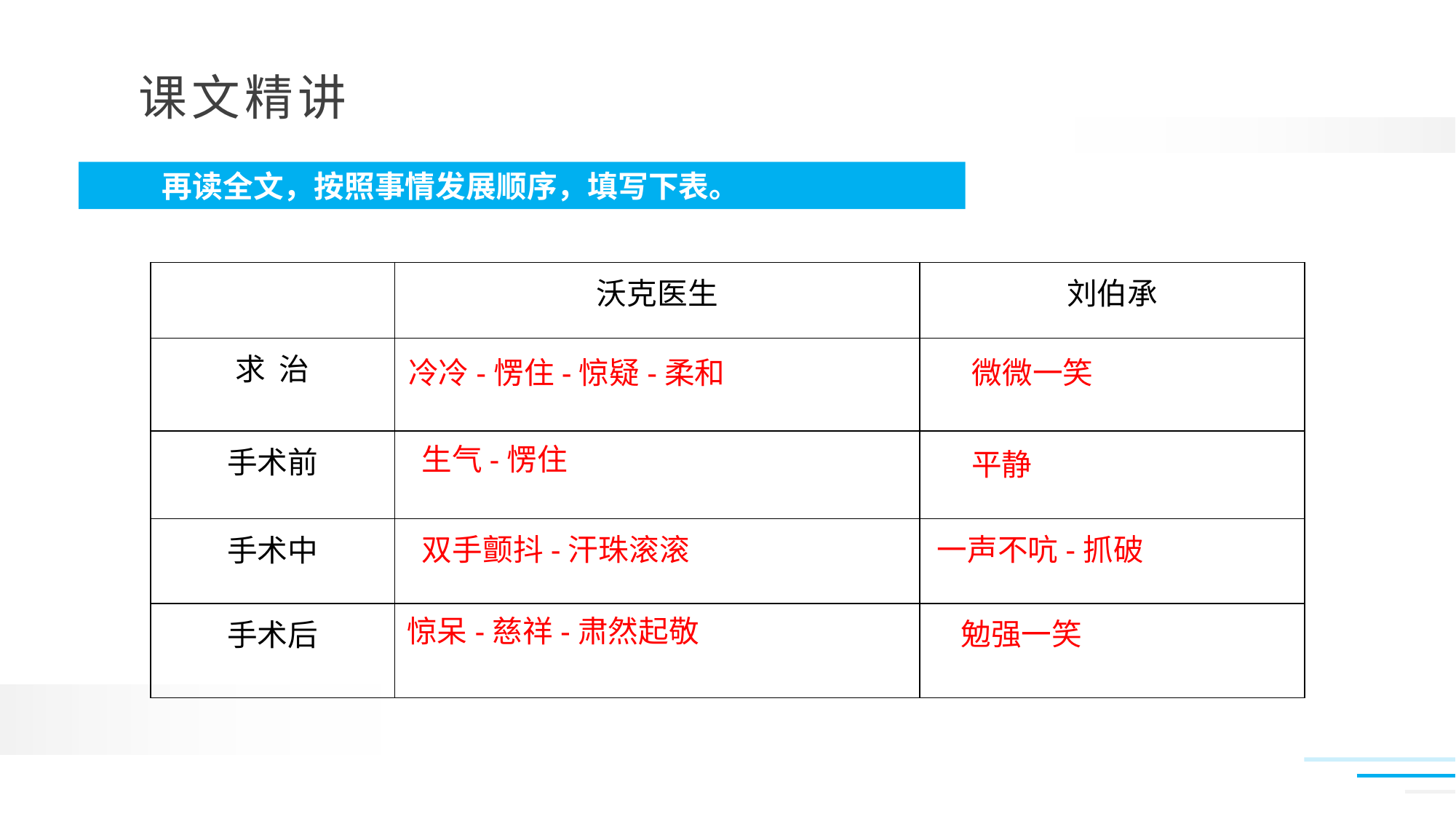

再读全文，按照事情发展顺序，填写下表。
|  | 沃克医生 | 刘伯承 |
| --- | --- | --- |
| 求 治 |  |  |
| 手术前 |  |  |
| 手术中 |  |  |
| 手术后 |  |  |
冷冷-愣住-惊疑-柔和
微微一笑
生气-愣住
平静
一声不吭-抓破
双手颤抖-汗珠滚滚
惊呆-慈祥-肃然起敬
勉强一笑